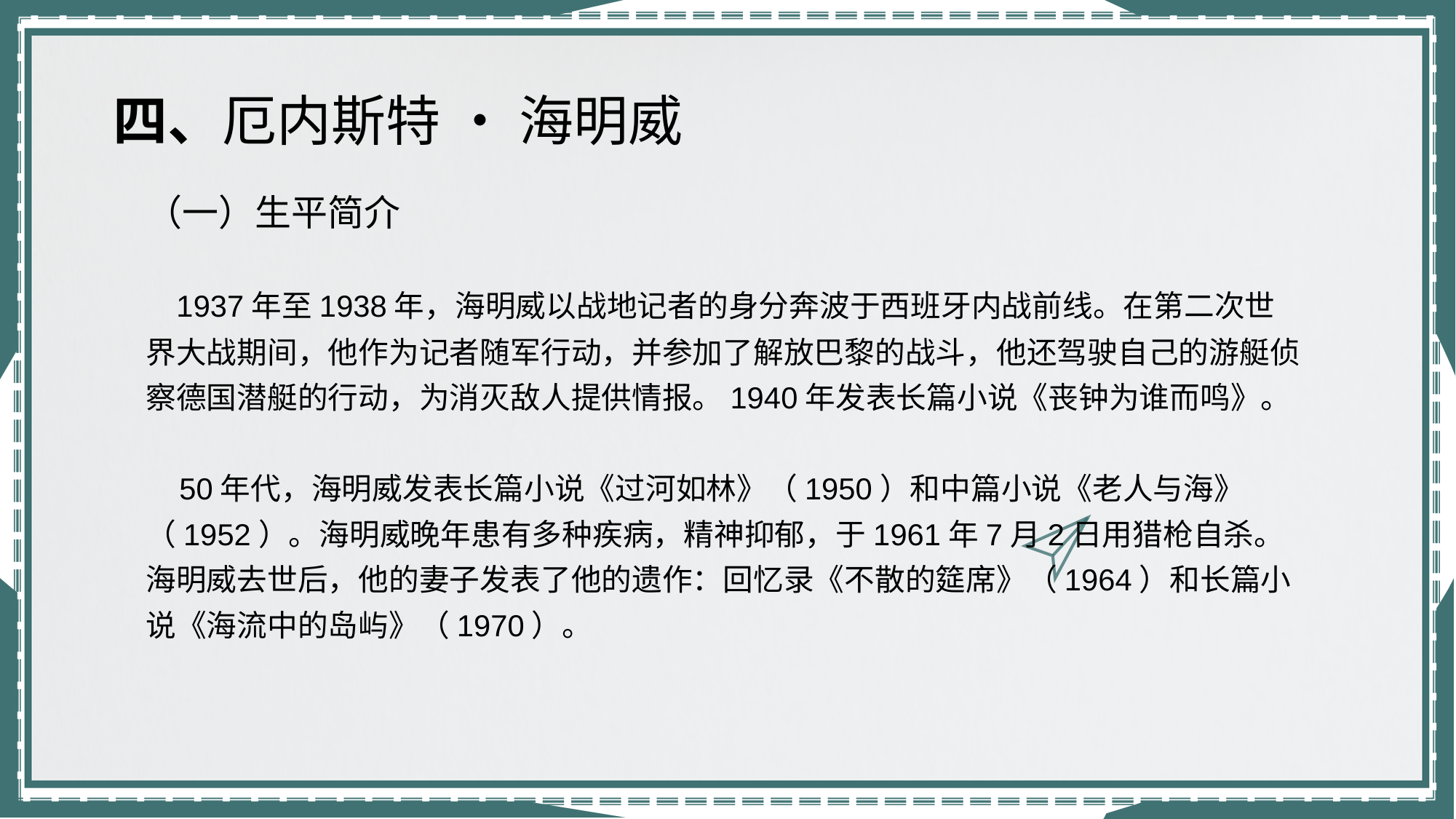

四、厄内斯特 • 海明威
（一）生平简介

   1937年至1938年，海明威以战地记者的身分奔波于西班牙内战前线。在第二次世界大战期间，他作为记者随军行动，并参加了解放巴黎的战斗，他还驾驶自己的游艇侦察德国潜艇的行动，为消灭敌人提供情报。1940年发表长篇小说《丧钟为谁而鸣》。

    50年代，海明威发表长篇小说《过河如林》（1950）和中篇小说《老人与海》（1952）。海明威晚年患有多种疾病，精神抑郁，于1961年7月2日用猎枪自杀。海明威去世后，他的妻子发表了他的遗作：回忆录《不散的筵席》（1964）和长篇小说《海流中的岛屿》（1970）。